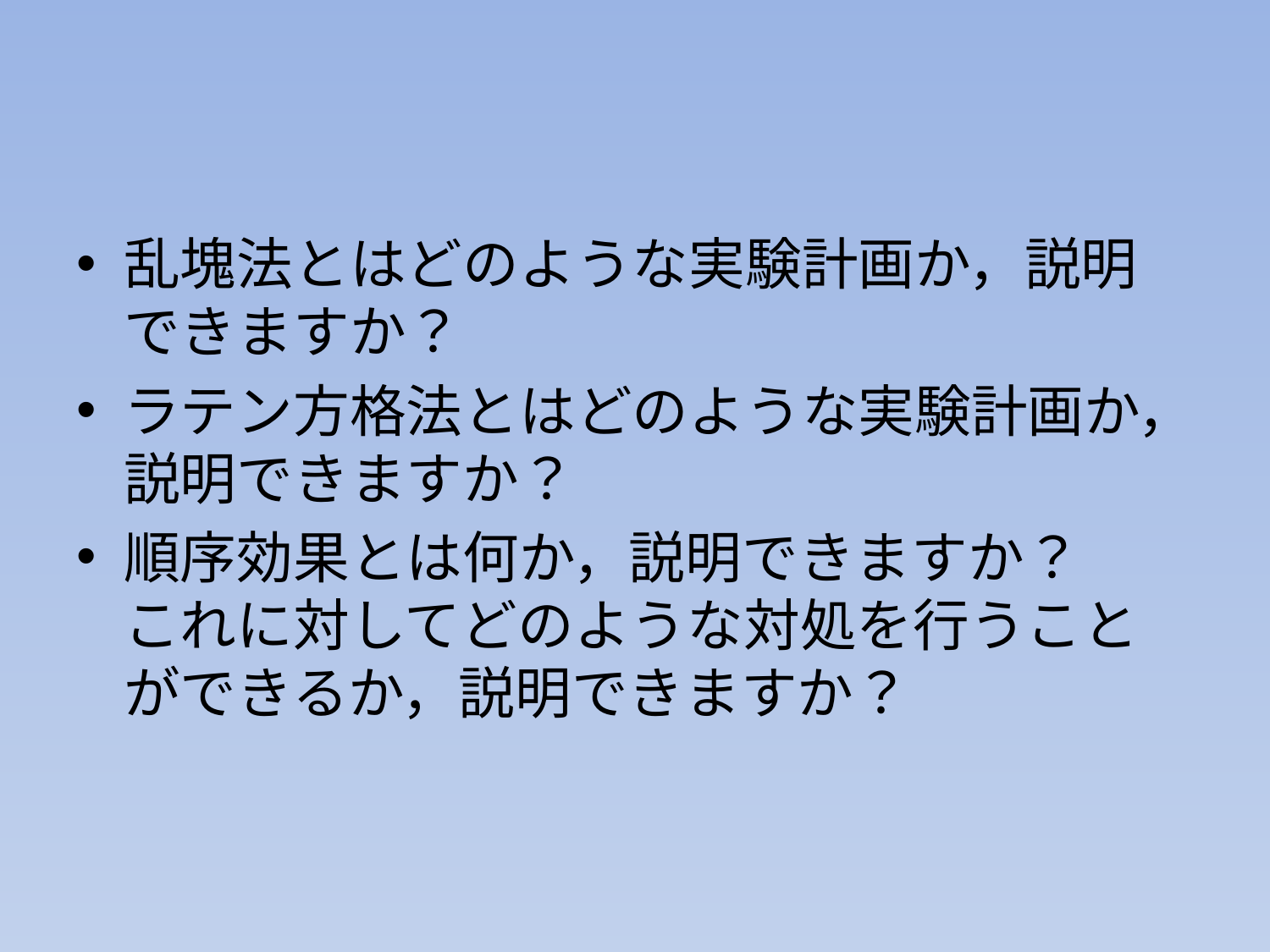

#
乱塊法とはどのような実験計画か，説明できますか？
ラテン方格法とはどのような実験計画か，説明できますか？
順序効果とは何か，説明できますか？　これに対してどのような対処を行うことができるか，説明できますか？